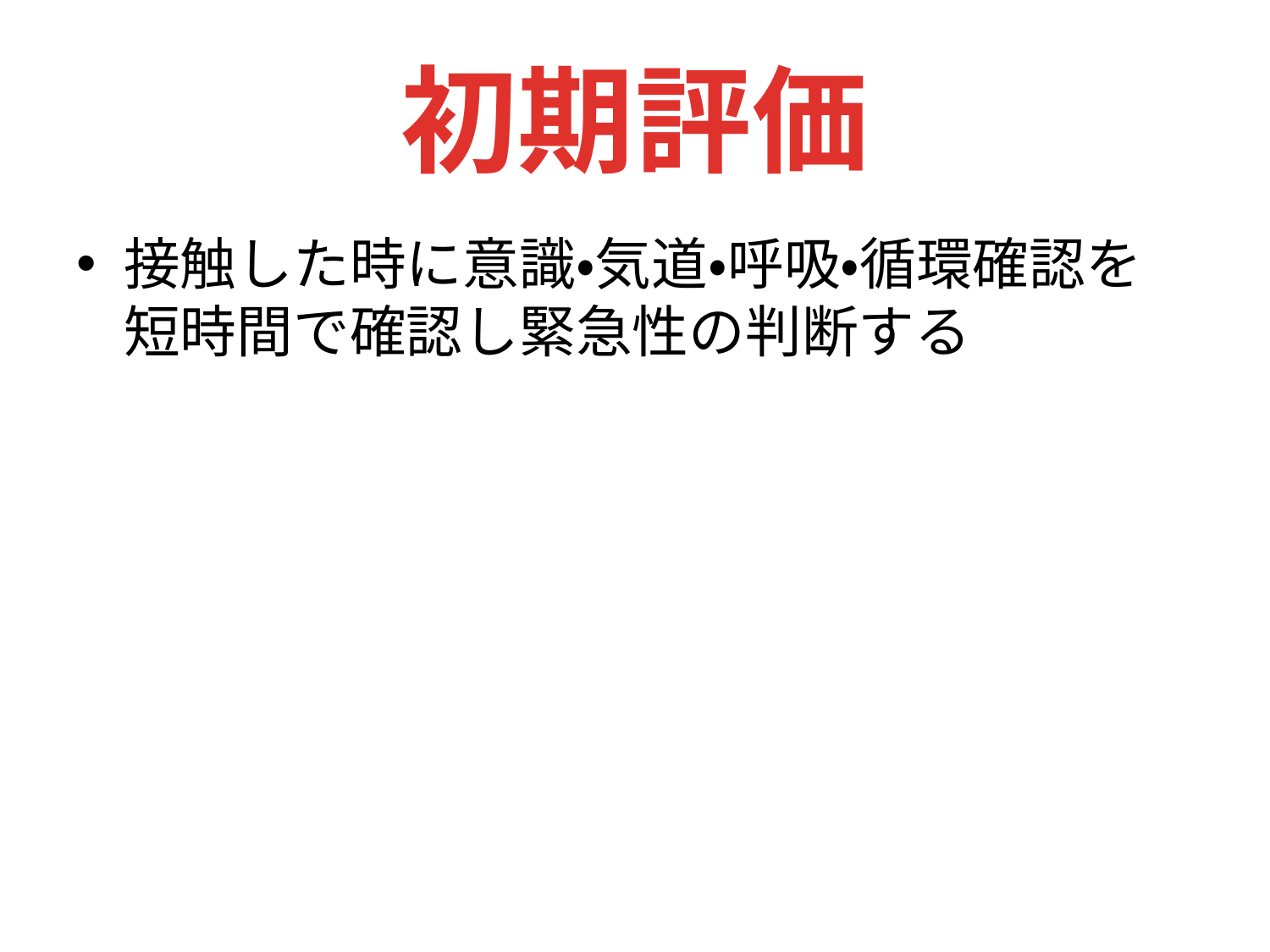

# 初期評価
接触した時に意識・気道・呼吸・循環確認を短時間で確認し緊急性の判断する